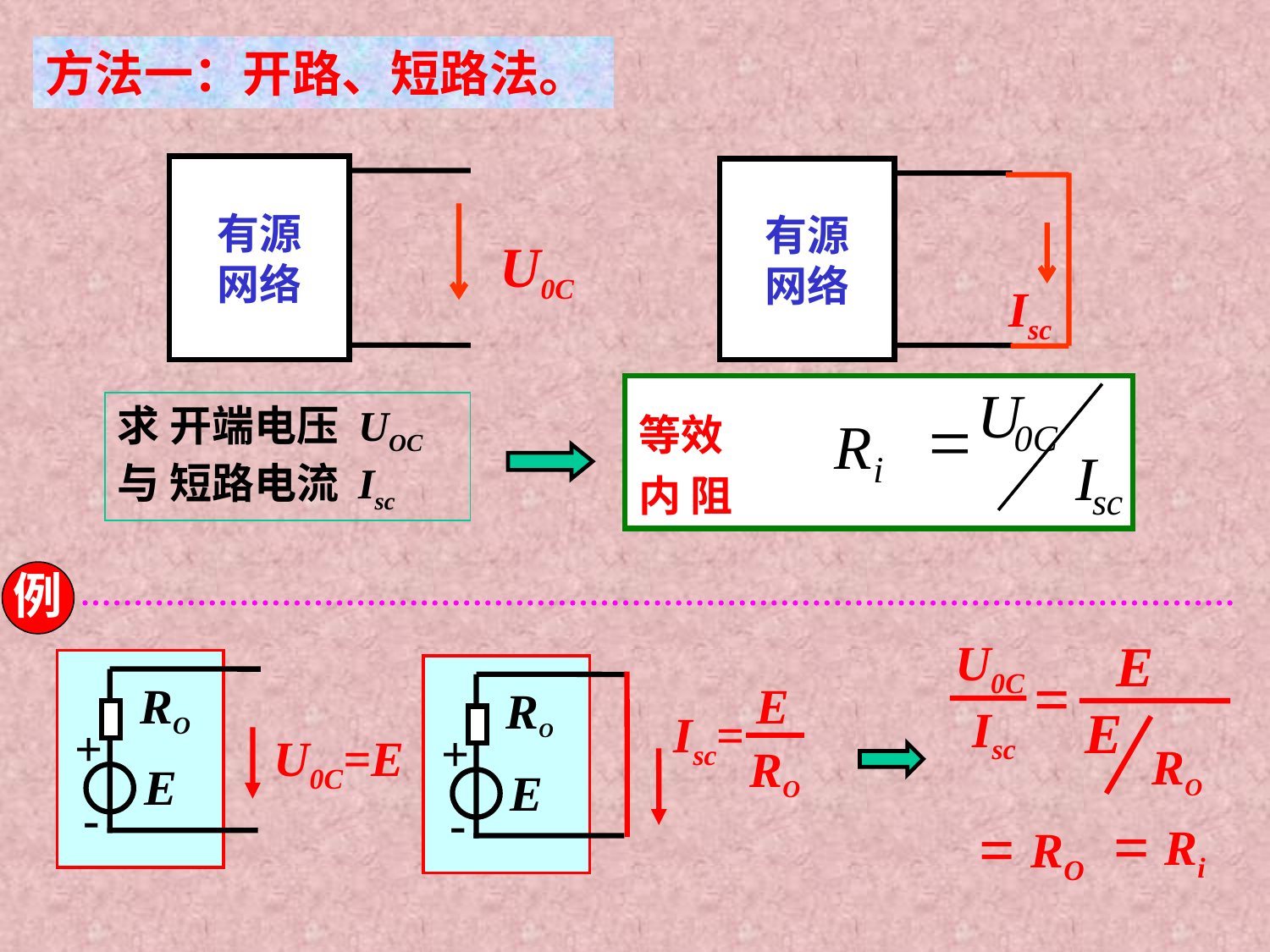

方法一：开路、短路法。
有源
网络

U0C
有源
网络

Isc

等效
内 阻
U

=
R
0C
sc
I
i
求 开端电压 UOC
与 短路电流 Isc

例

E
=
E
Isc

RO
=
Ri
=
RO
U0C

RO

+
U0C=E

E

-

RO

+
E

-

E
Isc=
RO